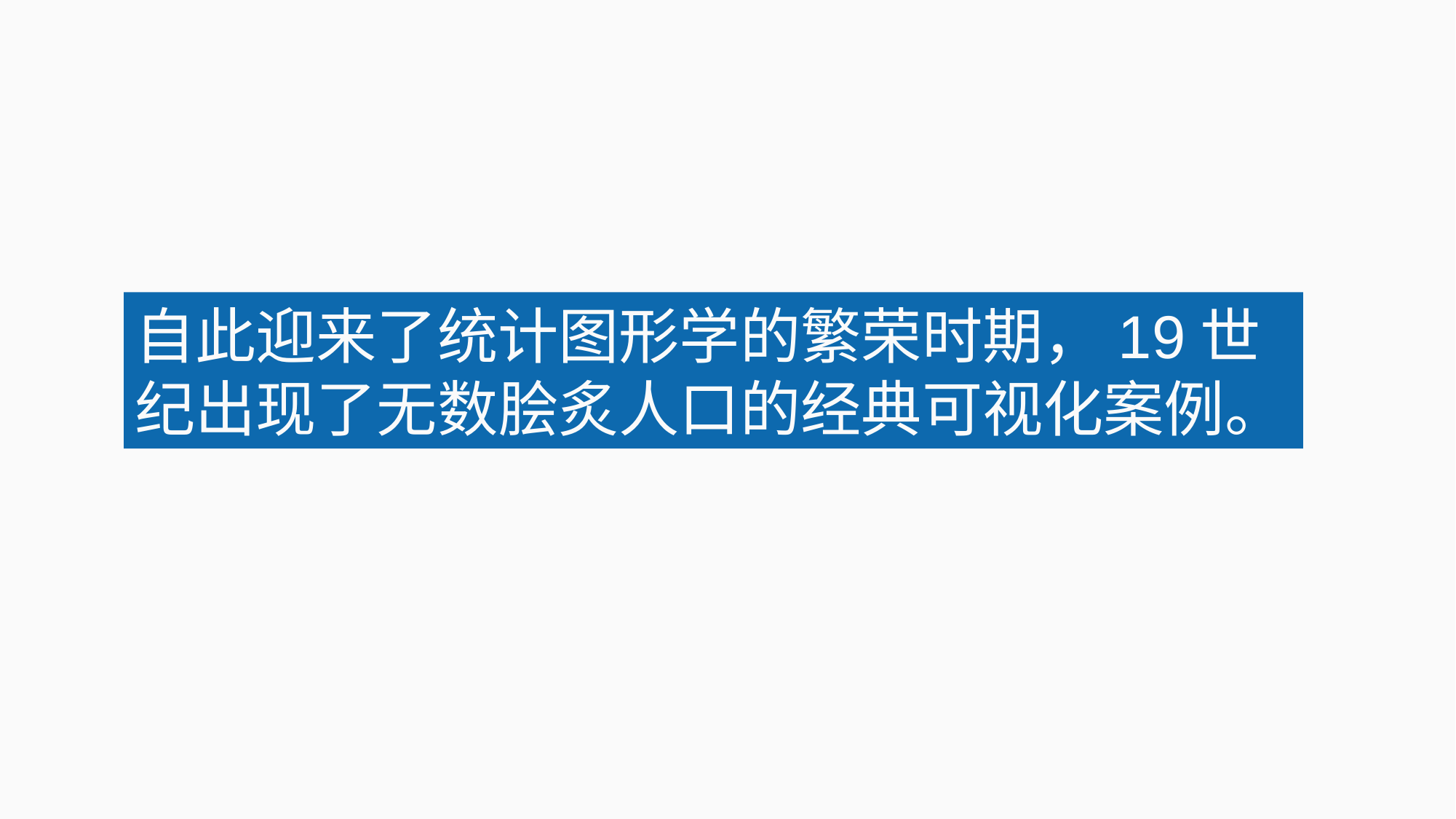

自此迎来了统计图形学的繁荣时期，19世纪出现了无数脍炙人口的经典可视化案例。